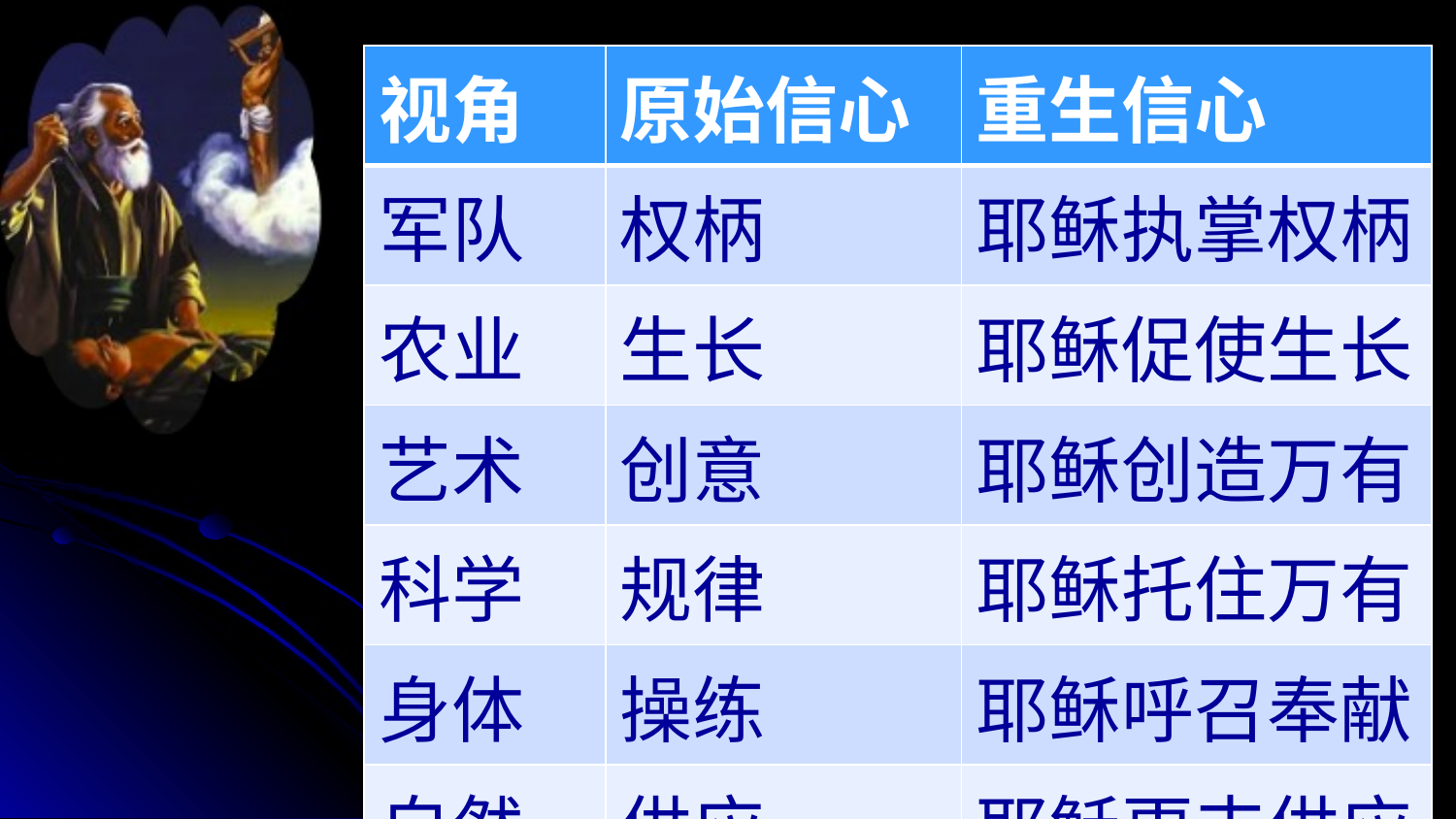

| 视角 | 原始信心 | 重生信心 |
| --- | --- | --- |
| 军队 | 权柄 | 耶稣执掌权柄 |
| 农业 | 生长 | 耶稣促使生长 |
| 艺术 | 创意 | 耶稣创造万有 |
| 科学 | 规律 | 耶稣托住万有 |
| 身体 | 操练 | 耶稣呼召奉献 |
| 自然 | 供应 | 耶稣更丰供应 |